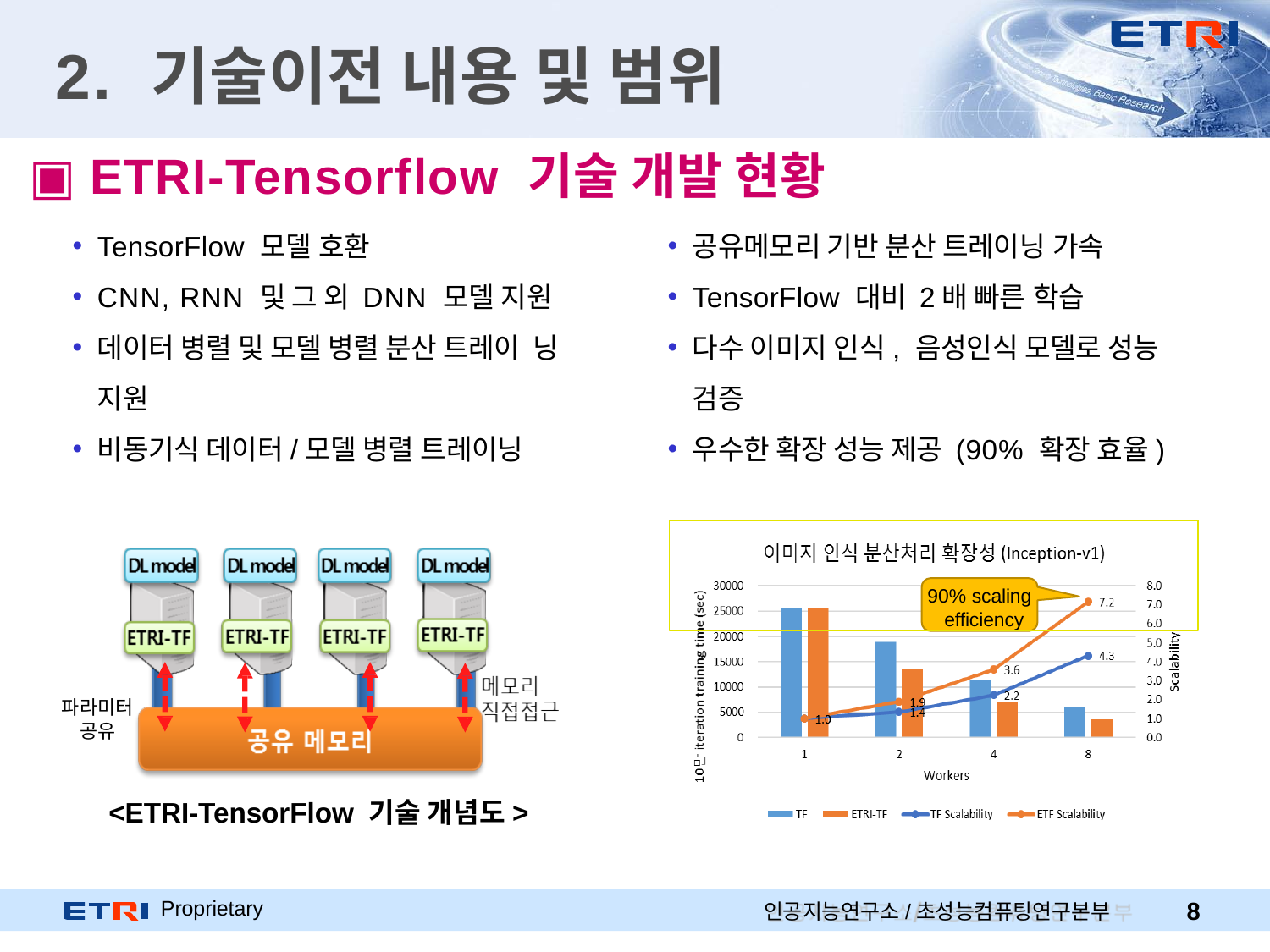

# 2. 기술이전 내용 및 범위
▣ ETRI-Tensorflow 기술 개발 현황
TensorFlow 모델 호환
CNN, RNN 및 그 외 DNN 모델 지원
데이터 병렬 및 모델 병렬 분산 트레이  닝 지원
비동기식 데이터/모델 병렬 트레이닝
공유메모리 기반 분산 트레이닝 가속
TensorFlow 대비 2배 빠른 학습
다수 이미지 인식, 음성인식 모델로 성능  검증
우수한 확장 성능 제공 (90% 확장 효율)

90% scaling  efficiency

파라미터
공유
<ETRI-TensorFlow 기술 개념도>

Proprietary
8
인공지능연구소/초성능컴퓨팅연구본부